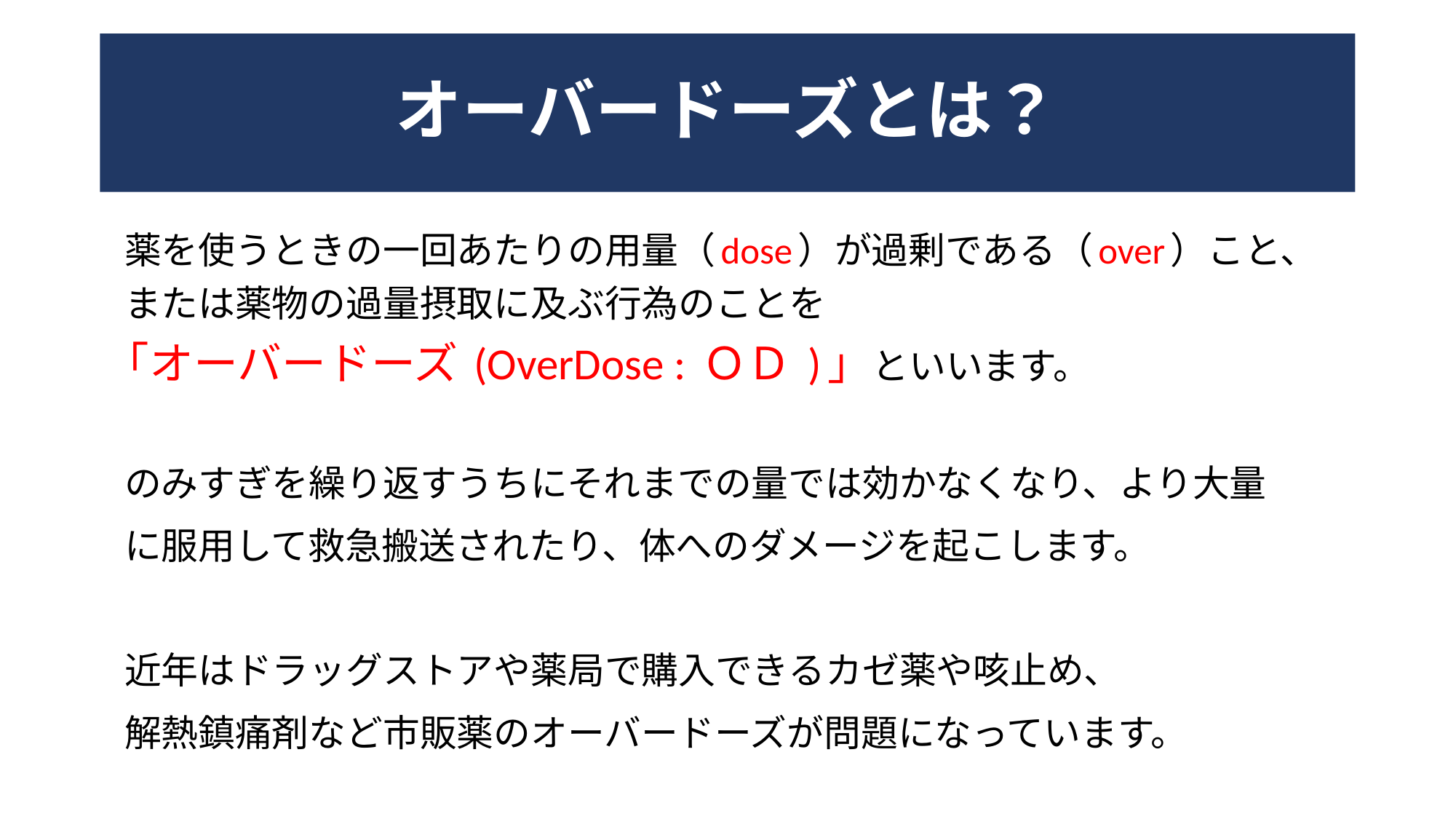

# オーバードーズとは？

 薬を使うときの一回あたりの用量（dose）が過剰である（over）こと、
 または薬物の過量摂取に及ぶ行為のことを
 ｢オーバードーズ (OverDose : ＯＤ )」といいます。

 のみすぎを繰り返すうちにそれまでの量では効かなくなり、より大量
 に服用して救急搬送されたり、体へのダメージを起こします。

 近年はドラッグストアや薬局で購入できるカゼ薬や咳止め、
 解熱鎮痛剤など市販薬のオーバードーズが問題になっています。